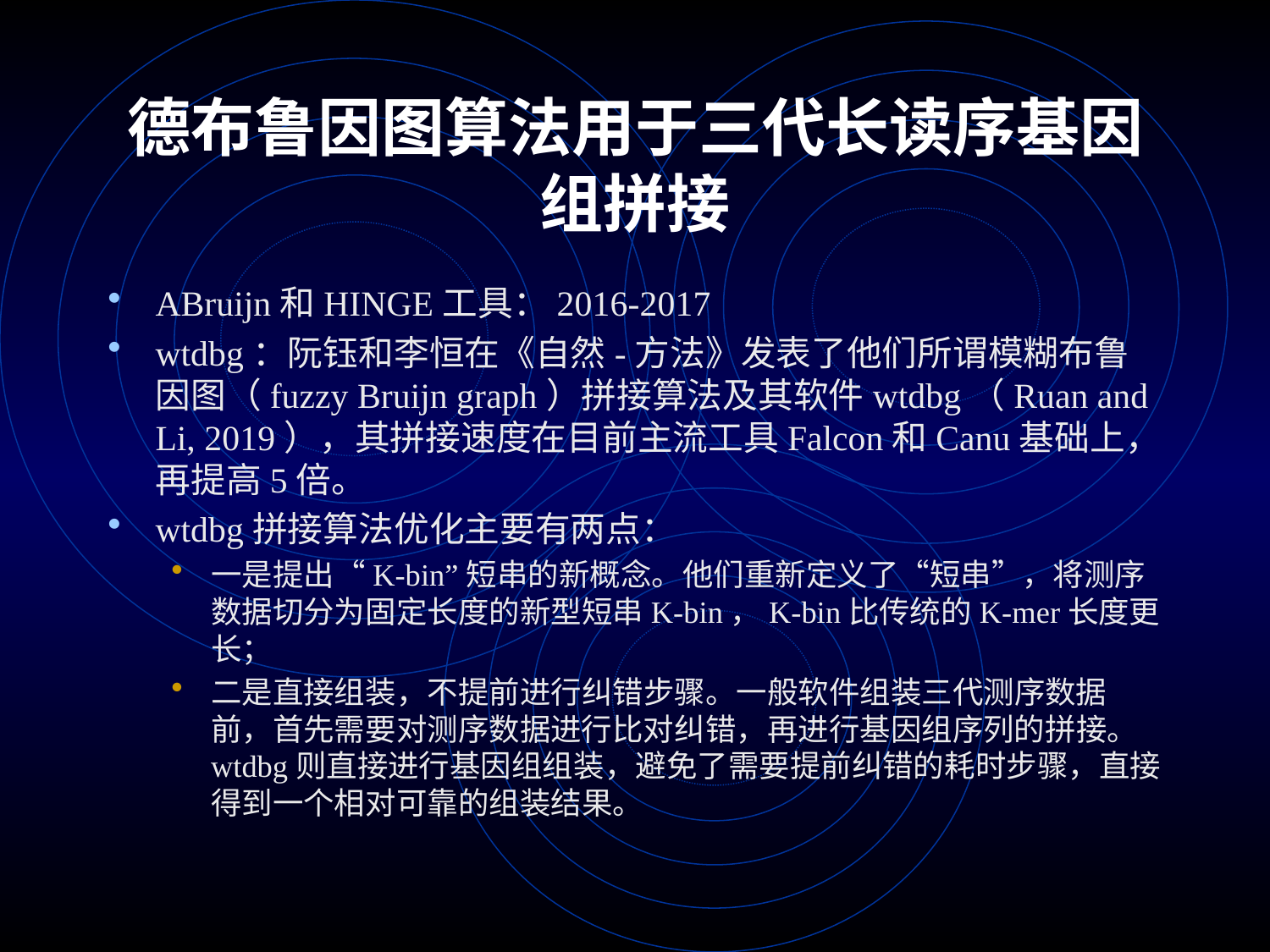

# 德布鲁因图算法用于三代长读序基因组拼接
ABruijn和HINGE工具：2016-2017
wtdbg：阮钰和李恒在《自然-方法》发表了他们所谓模糊布鲁因图（fuzzy Bruijn graph）拼接算法及其软件wtdbg（Ruan and Li, 2019），其拼接速度在目前主流工具Falcon和Canu基础上，再提高5倍。
wtdbg拼接算法优化主要有两点：
一是提出“K-bin”短串的新概念。他们重新定义了“短串”，将测序数据切分为固定长度的新型短串K-bin，K-bin比传统的K-mer长度更长；
二是直接组装，不提前进行纠错步骤。一般软件组装三代测序数据前，首先需要对测序数据进行比对纠错，再进行基因组序列的拼接。wtdbg则直接进行基因组组装，避免了需要提前纠错的耗时步骤，直接得到一个相对可靠的组装结果。